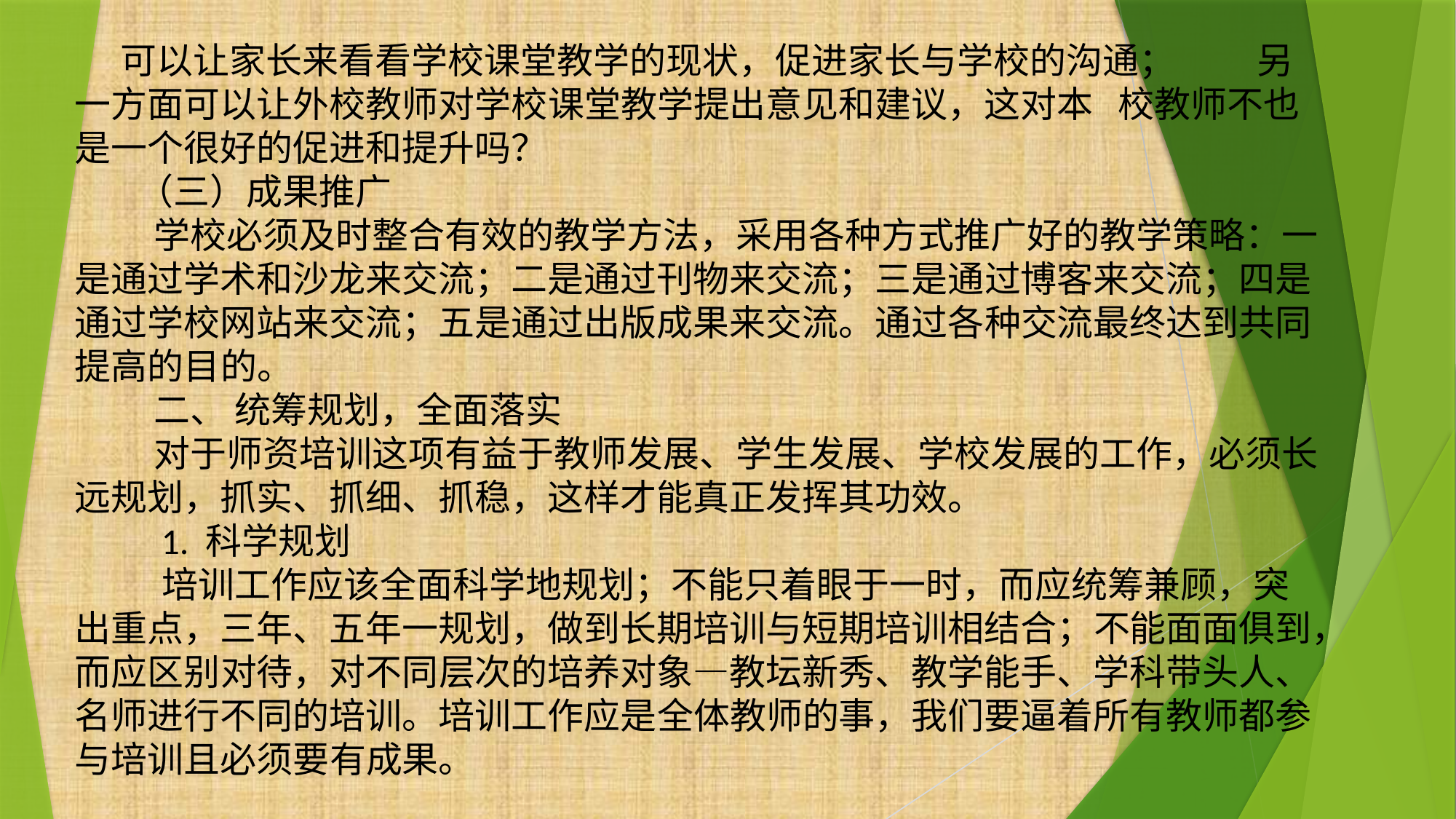

可以让家长来看看学校课堂教学的现状，促进家长与学校的沟通；          另一方面可以让外校教师对学校课堂教学提出意见和建议，这对本   校教师不也是一个很好的促进和提升吗？
 （三）成果推广
   学校必须及时整合有效的教学方法，采用各种方式推广好的教学策略：一是通过学术和沙龙来交流；二是通过刊物来交流；三是通过博客来交流；四是通过学校网站来交流；五是通过出版成果来交流。通过各种交流最终达到共同提高的目的。
   二、 统筹规划，全面落实
   对于师资培训这项有益于教师发展、学生发展、学校发展的工作，必须长远规划，抓实、抓细、抓稳，这样才能真正发挥其功效。
     1. 科学规划
    培训工作应该全面科学地规划；不能只着眼于一时，而应统筹兼顾，突出重点，三年、五年一规划，做到长期培训与短期培训相结合；不能面面俱到，而应区别对待，对不同层次的培养对象—教坛新秀、教学能手、学科带头人、名师进行不同的培训。培训工作应是全体教师的事，我们要逼着所有教师都参与培训且必须要有成果。